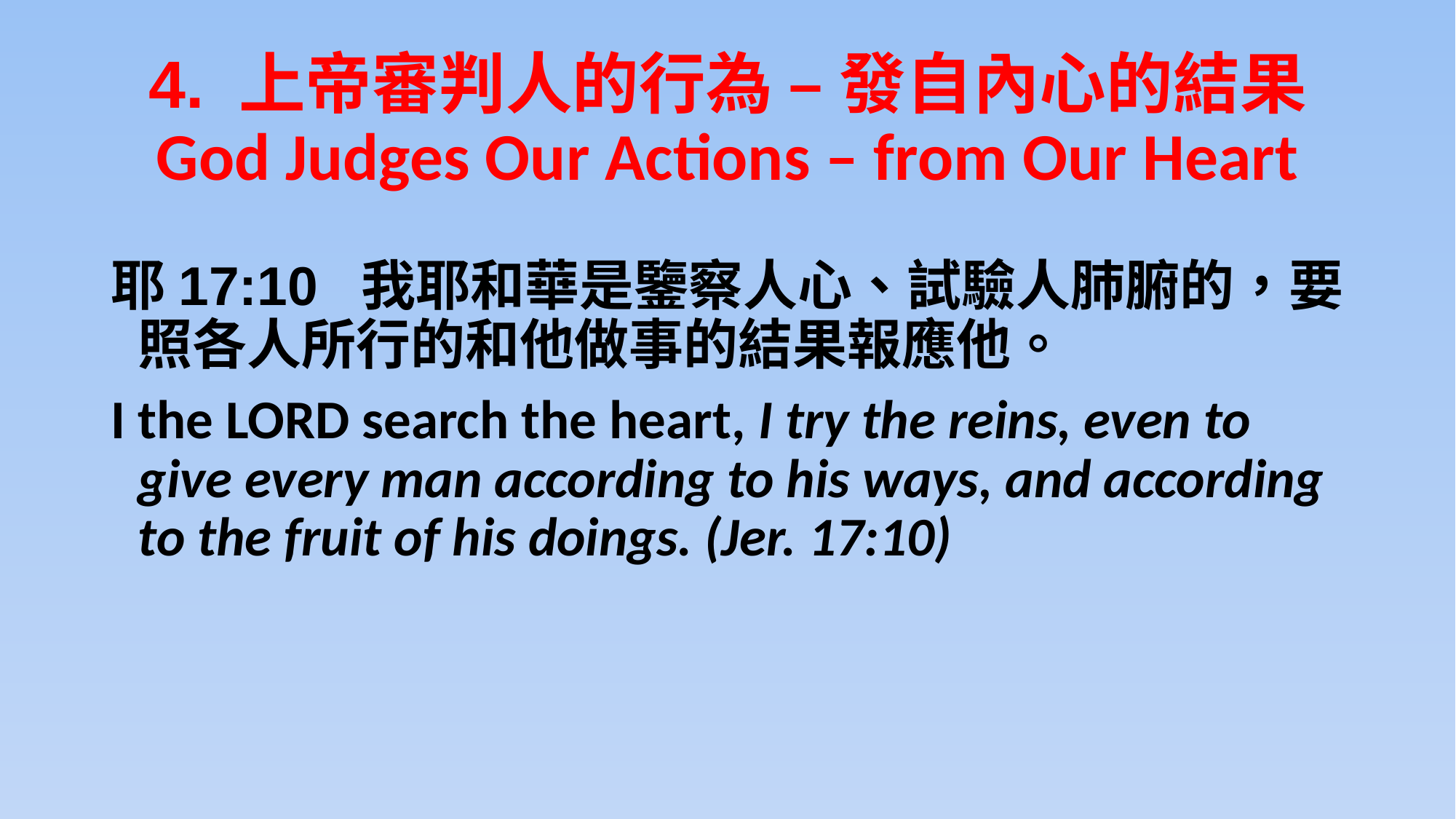

# 4. 上帝審判人的行為 – 發自內心的結果 God Judges Our Actions – from Our Heart
耶17:10  我耶和華是鑒察人心、試驗人肺腑的，要照各人所行的和他做事的結果報應他。
I the LORD search the heart, I try the reins, even to give every man according to his ways, and according to the fruit of his doings. (Jer. 17:10)